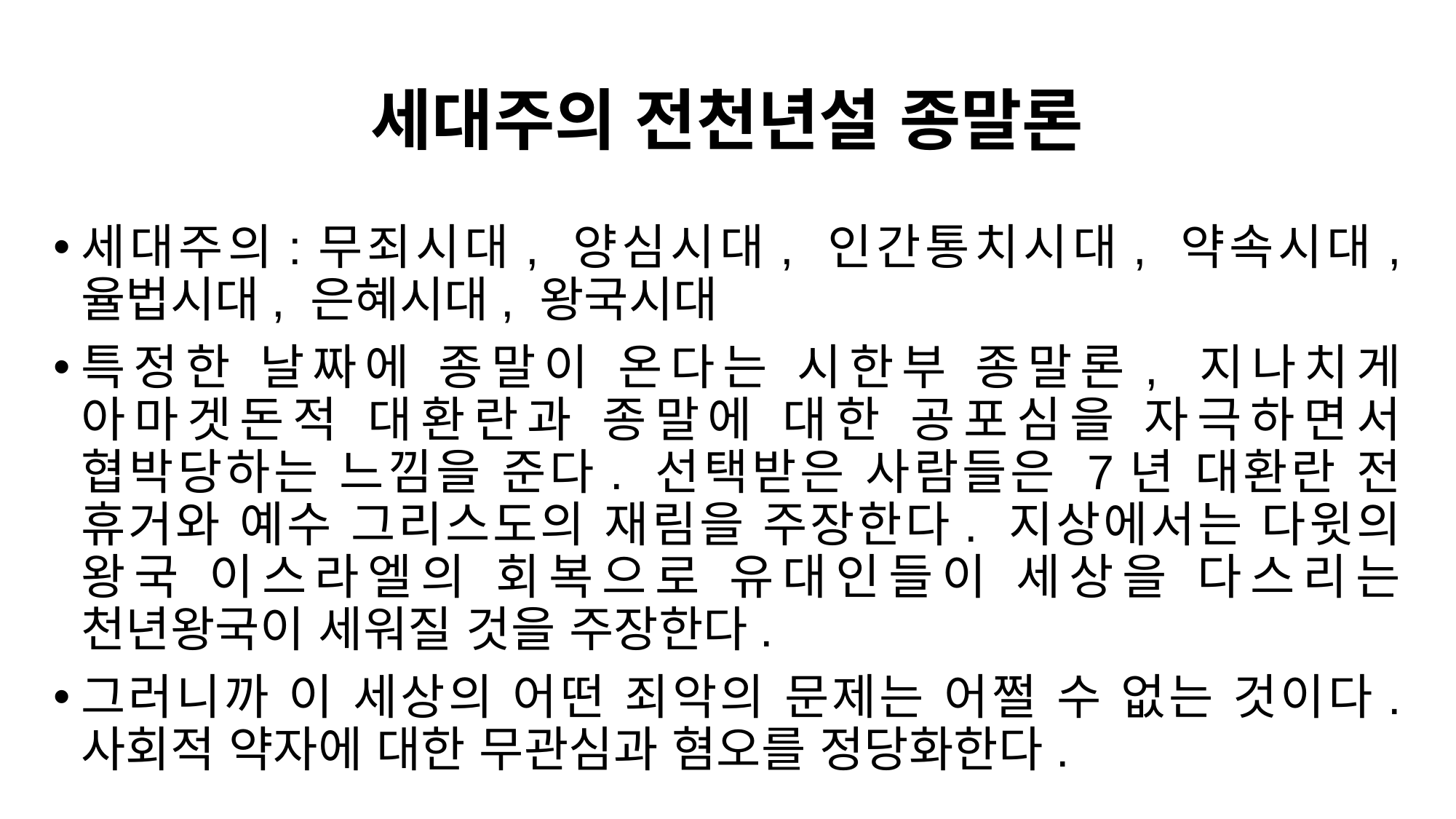

# 세대주의 전천년설 종말론
세대주의:무죄시대, 양심시대, 인간통치시대, 약속시대, 율법시대, 은혜시대, 왕국시대
특정한 날짜에 종말이 온다는 시한부 종말론, 지나치게 아마겟돈적 대환란과 종말에 대한 공포심을 자극하면서 협박당하는 느낌을 준다. 선택받은 사람들은 7년 대환란 전 휴거와 예수 그리스도의 재림을 주장한다. 지상에서는 다윗의 왕국 이스라엘의 회복으로 유대인들이 세상을 다스리는 천년왕국이 세워질 것을 주장한다.
그러니까 이 세상의 어떤 죄악의 문제는 어쩔 수 없는 것이다. 사회적 약자에 대한 무관심과 혐오를 정당화한다.